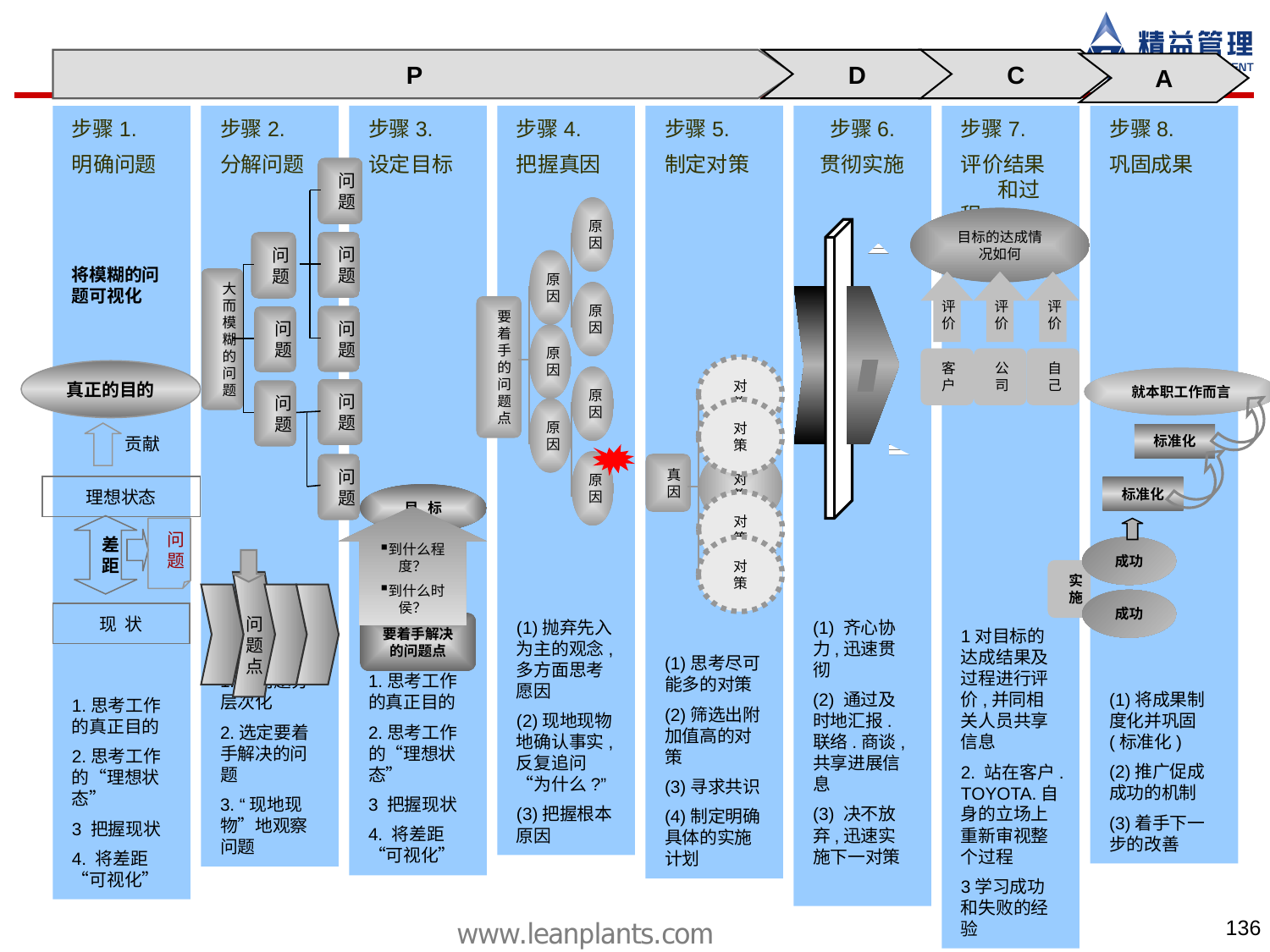

P
D
C
A
步骤1.
明确问题

1.思考工作的真正目的
2.思考工作的“理想状态”
3 把握现状
4. 将差距 “可视化”
步骤2.
分解问题

1.将问题分层次化
2.选定要着手解决的问题
3. “现地现物”地观察问题
步骤3.
设定目标

1.思考工作的真正目的
2.思考工作的“理想状态”
3 把握现状
4. 将差距 “可视化”
步骤4.
把握真因

(1)抛弃先入为主的观念,多方面思考愿因
(2)现地现物地确认事实,反复追问“为什么?”
(3)把握根本原因
步骤5.
制定对策

(1)思考尽可能多的对策
(2)筛选出附加值高的对策
(3)寻求共识
(4)制定明确具体的实施计划
步骤6.
贯彻实施

(1) 齐心协力,迅速贯彻
(2) 通过及时地汇报.联络.商谈, 共享进展信息
(3) 决不放弃,迅速实施下一对策

步骤7.
评价结果            和过程

1对目标的达成结果及过程进行评价,并同相关人员共享信息
2. 站在客户.TOYOTA.自身的立场上重新审视整个过程
3学习成功和失败的经验
步骤8.
巩固成果

(1)将成果制度化并巩固(标准化)
(2)推广促成成功的机制
(3)着手下一步的改善
问题
原因
目标的达成情况如何

问题
问题

将模糊的问题可视化
原因
大而模糊的问题
评价
评价
评价
原因

要着手的问题点
问题
问题
原因
客户
公司
自己

真正的目的
原因
对策
就本职工作而言
问题
问题
原因

对策

贡献
标准化

问题
原因
真因
对策

理想状态
标准化
目   标
对策
差距
问题

到什么程度？
到什么时侯？
成功

对策
实施

  问题点

成功
现  状
要着手解决的问题点